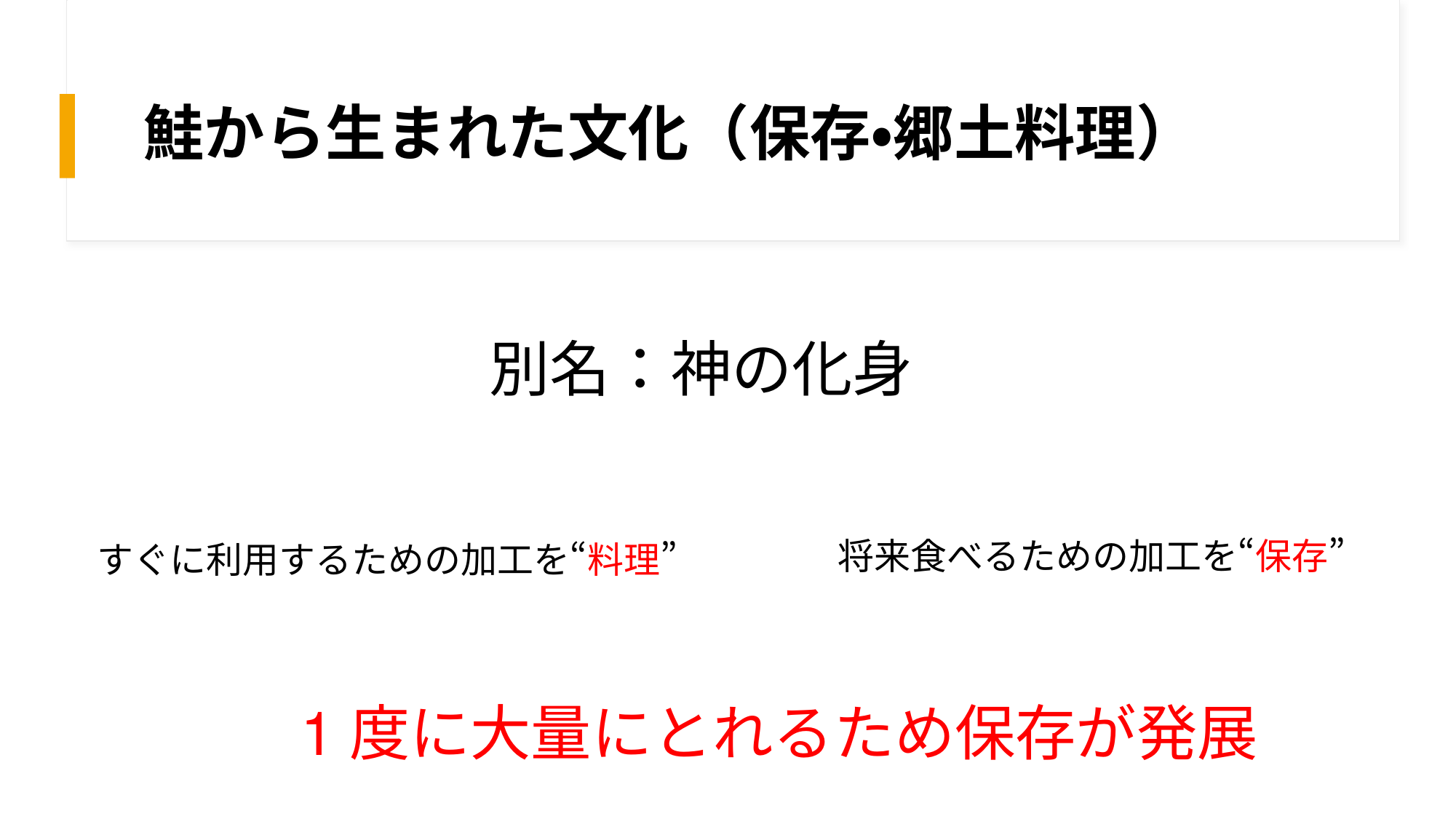

# 鮭から生まれた文化（保存・郷土料理）
別名：神の化身
将来食べるための加工を“保存”
すぐに利用するための加工を“料理”
1度に大量にとれるため保存が発展